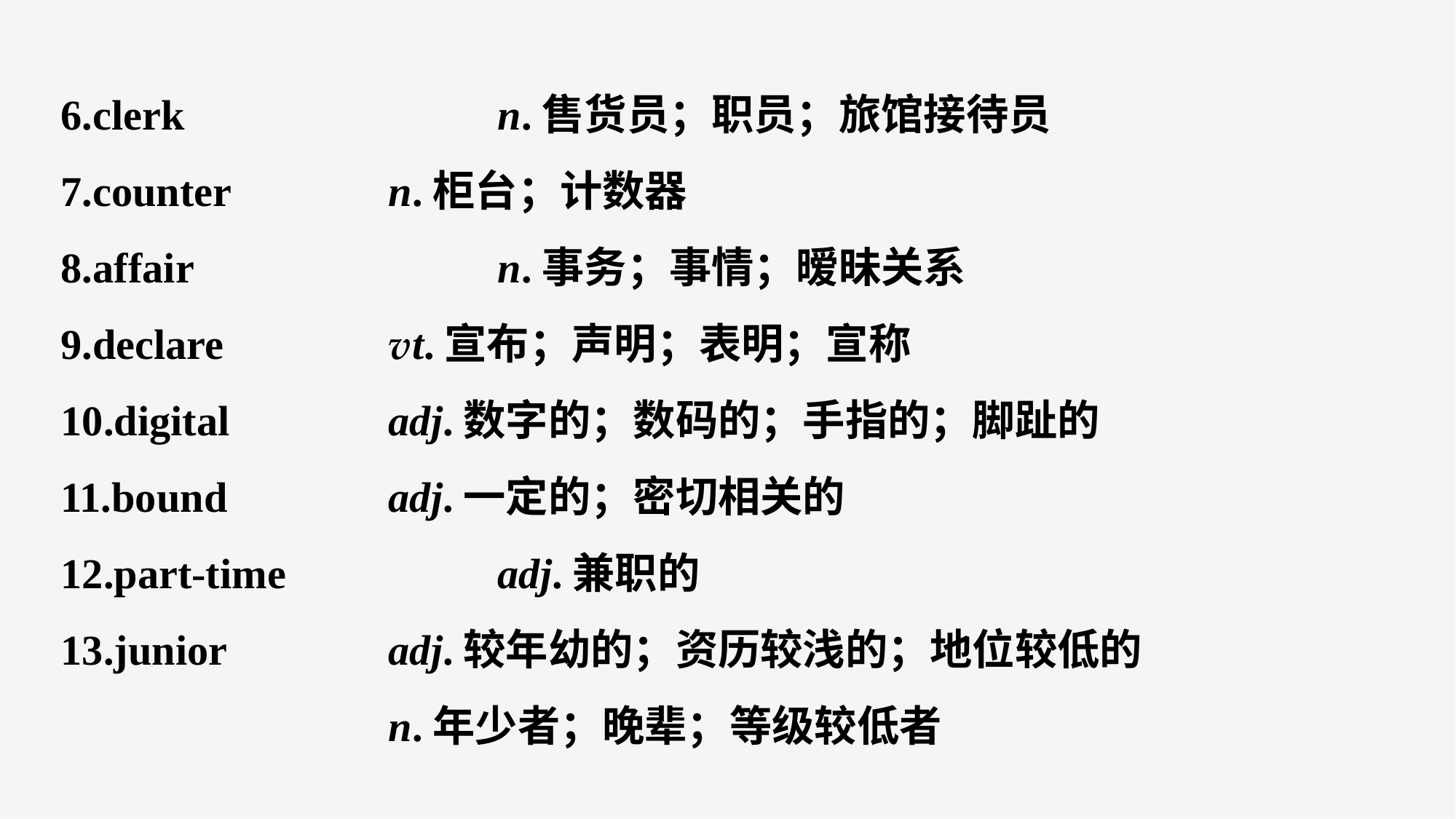

6.clerk 			n.售货员；职员；旅馆接待员
7.counter 		n.柜台；计数器
8.affair 			n.事务；事情；暧昧关系
9.declare 		vt.宣布；声明；表明；宣称
10.digital 		adj.数字的；数码的；手指的；脚趾的
11.bound 		adj.一定的；密切相关的
12.part-time 		adj.兼职的
13.junior 		adj.较年幼的；资历较浅的；地位较低的
			n.年少者；晚辈；等级较低者